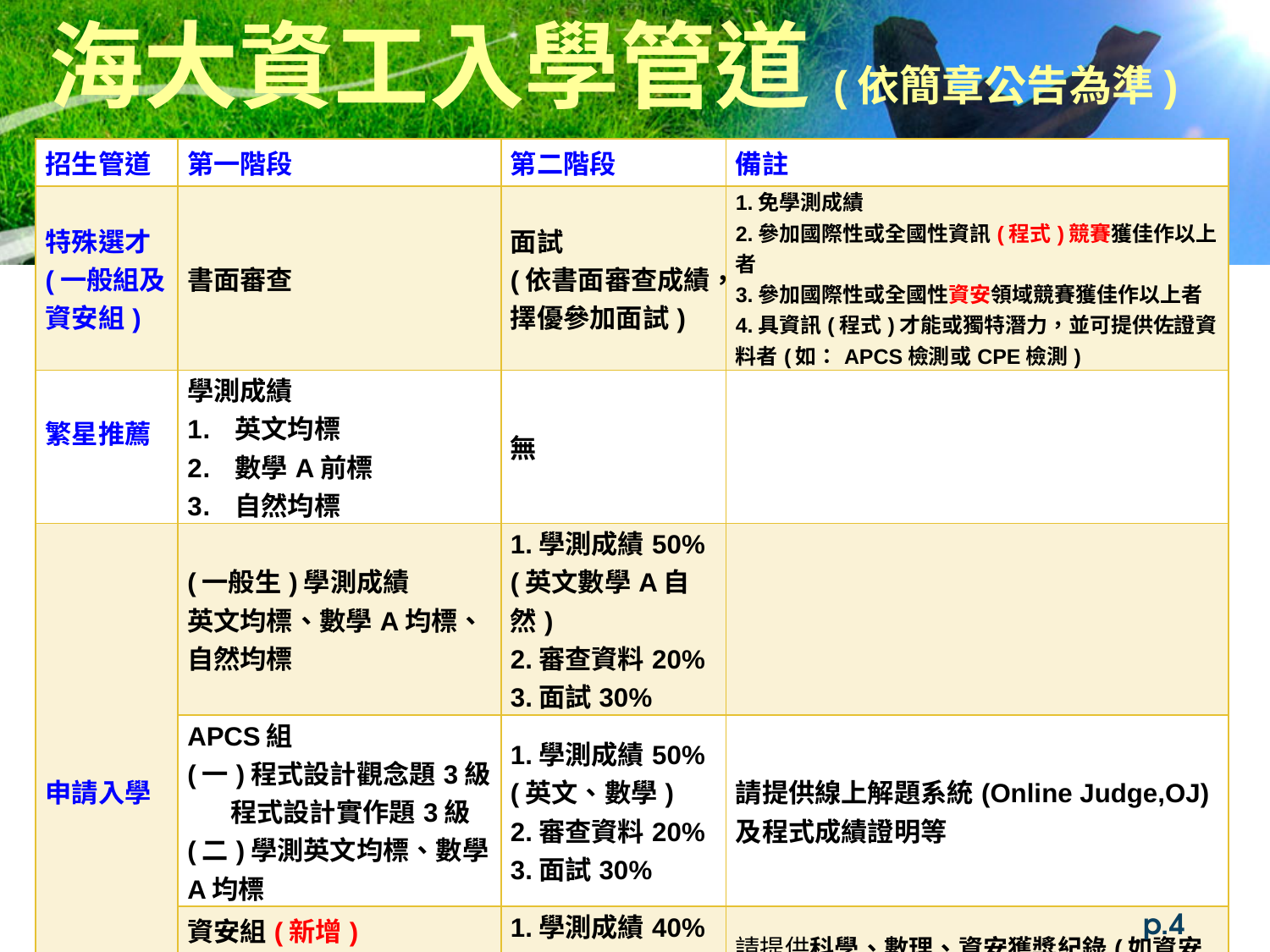

# 海大資工入學管道(依簡章公告為準)
| 招生管道 | 第一階段 | 第二階段 | 備註 |
| --- | --- | --- | --- |
| 特殊選才 (一般組及資安組) | 書面審查 | 面試 (依書面審查成績，擇優參加面試) | 1.免學測成績 2.參加國際性或全國性資訊(程式)競賽獲佳作以上者 3.參加國際性或全國性資安領域競賽獲佳作以上者 4.具資訊(程式)才能或獨特潛力，並可提供佐證資料者(如：APCS檢測或CPE檢測) |
| 繁星推薦 | 學測成績 英文均標 數學A前標 自然均標 | 無 |  |
| 申請入學 | (一般生)學測成績 英文均標、數學A均標、自然均標 | 1.學測成績50% (英文數學A自然) 2.審查資料20% 3.面試30% |  |
|  | APCS組 (一)程式設計觀念題3級 程式設計實作題3級 (二)學測英文均標、數學A均標 | 1.學測成績50% (英文、數學) 2.審查資料20% 3.面試30% | 請提供線上解題系統(Online Judge,OJ)及程式成績證明等 |
|  | 資安組(新增) 學測英文均標、數學A均標 | 1.學測成績40% (英文、數學) 2.審查資料30% 3.面試30% | 請提供科學、數理、資安獲獎紀錄(如資安技能金盾獎、GiCS資安女婕思、榮耀資戰) |
| 考試分發 | 國文、英文、數學甲、物理 | 無 |  |
p.4